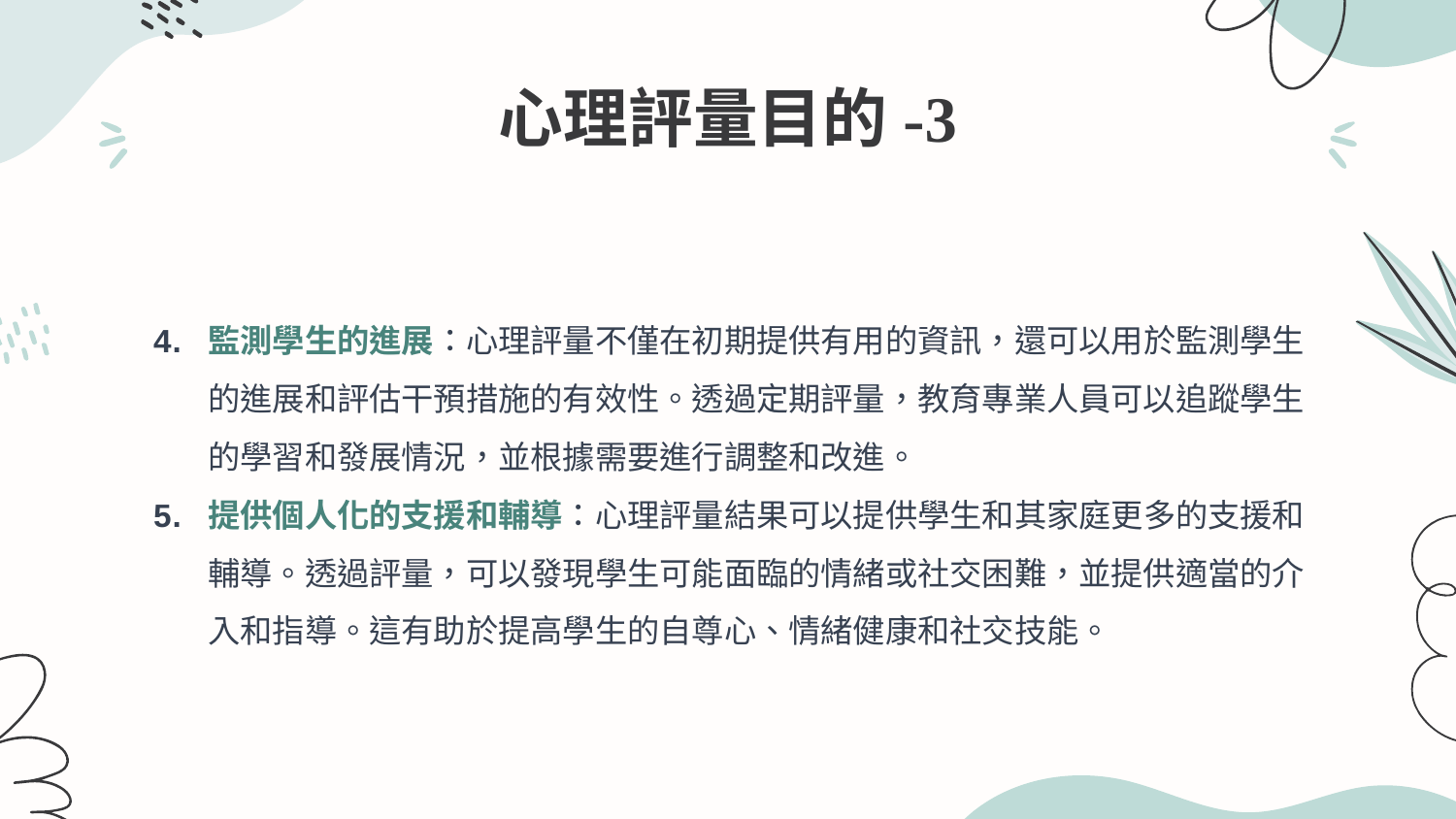

# 心理評量目的-3
監測學生的進展：心理評量不僅在初期提供有用的資訊，還可以用於監測學生的進展和評估干預措施的有效性。透過定期評量，教育專業人員可以追蹤學生的學習和發展情況，並根據需要進行調整和改進。
提供個人化的支援和輔導：心理評量結果可以提供學生和其家庭更多的支援和輔導。透過評量，可以發現學生可能面臨的情緒或社交困難，並提供適當的介入和指導。這有助於提高學生的自尊心、情緒健康和社交技能。